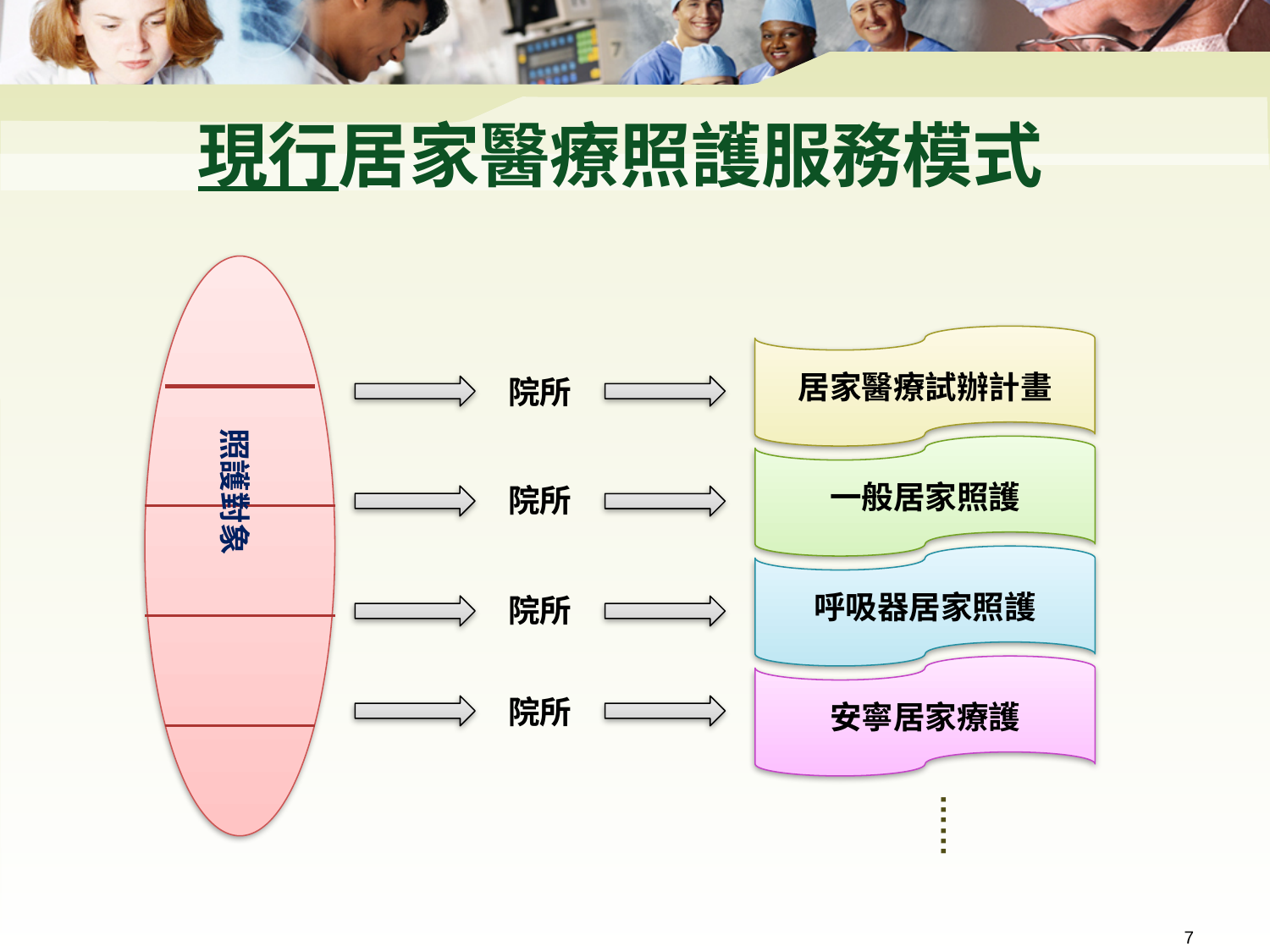

# 現行居家醫療照護服務模式

居家醫療試辦計畫
院所

照護對象
一般居家照護
院所

呼吸器居家照護
院所

安寧居家療護
院所

……
7